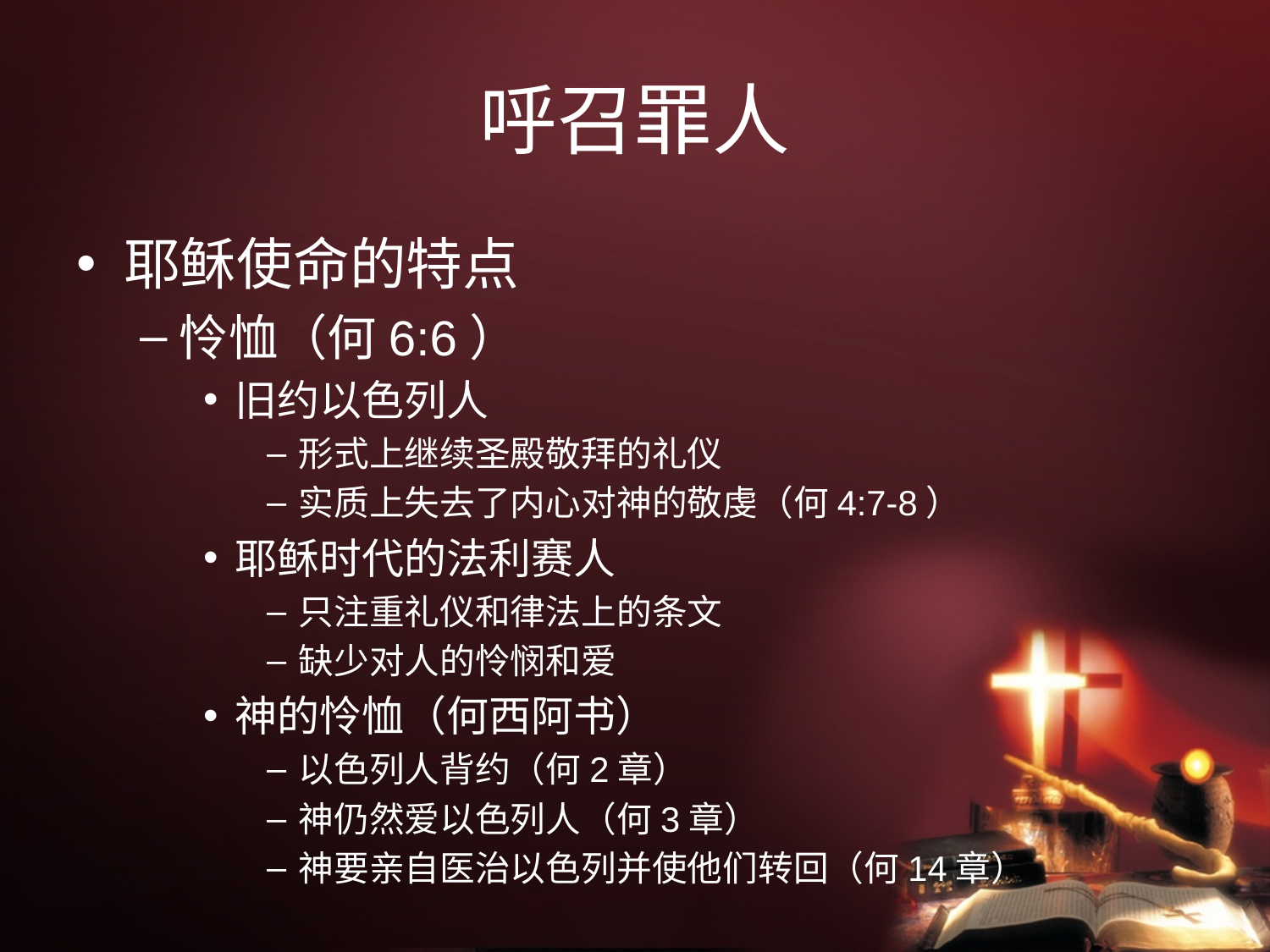

# 呼召罪人
耶稣使命的特点
怜恤（何6:6）
旧约以色列人
形式上继续圣殿敬拜的礼仪
实质上失去了内心对神的敬虔（何4:7-8）
耶稣时代的法利赛人
只注重礼仪和律法上的条文
缺少对人的怜悯和爱
神的怜恤（何西阿书）
以色列人背约（何2章）
神仍然爱以色列人（何3章）
神要亲自医治以色列并使他们转回（何14章）